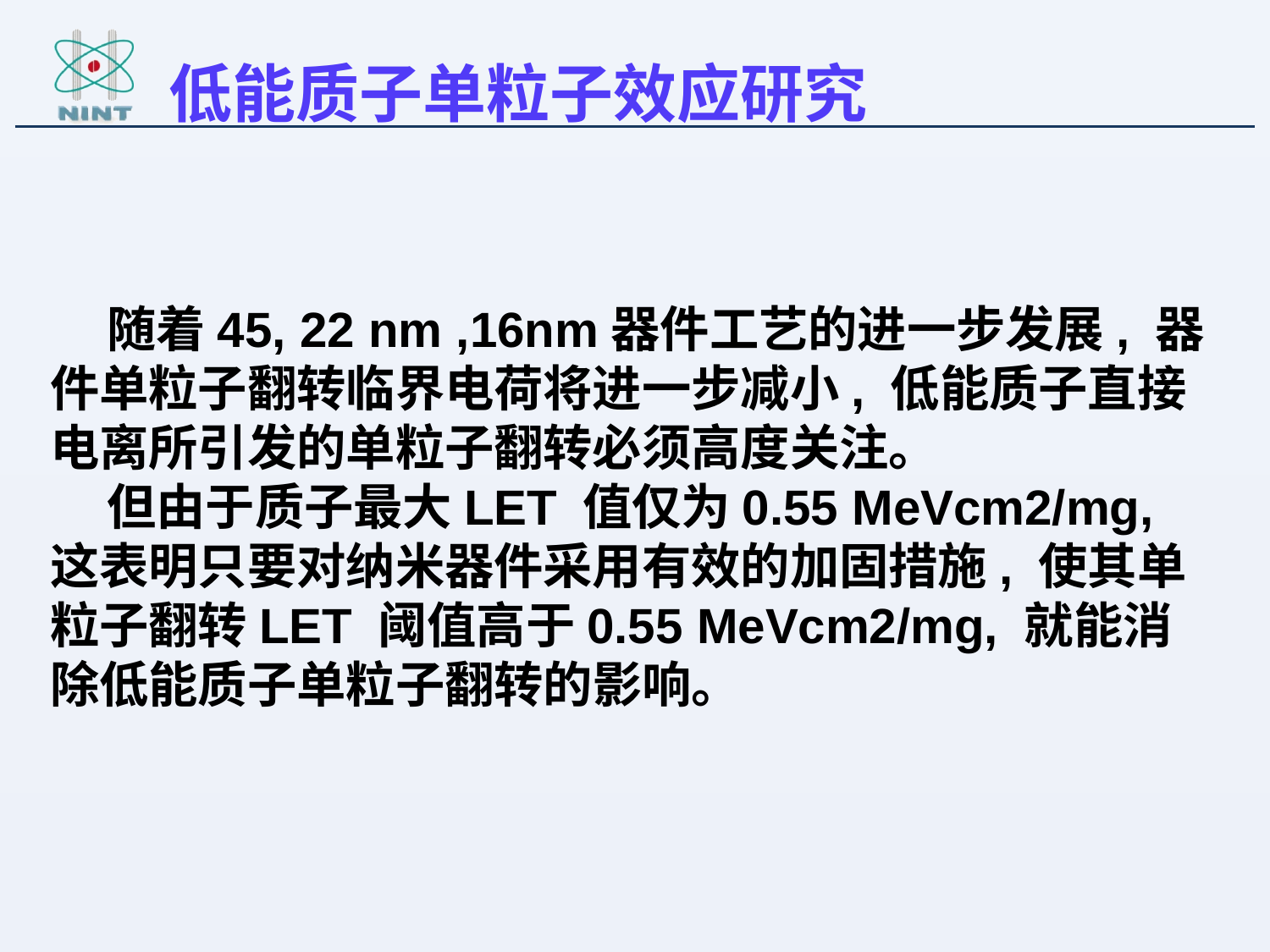

低能质子单粒子效应研究
    随着45, 22 nm ,16nm器件工艺的进一步发展, 器件单粒子翻转临界电荷将进一步减小, 低能质子直接电离所引发的单粒子翻转必须高度关注。
    但由于质子最大LET 值仅为0.55 MeVcm2/mg, 这表明只要对纳米器件采用有效的加固措施, 使其单粒子翻转LET 阈值高于0.55 MeVcm2/mg, 就能消除低能质子单粒子翻转的影响。